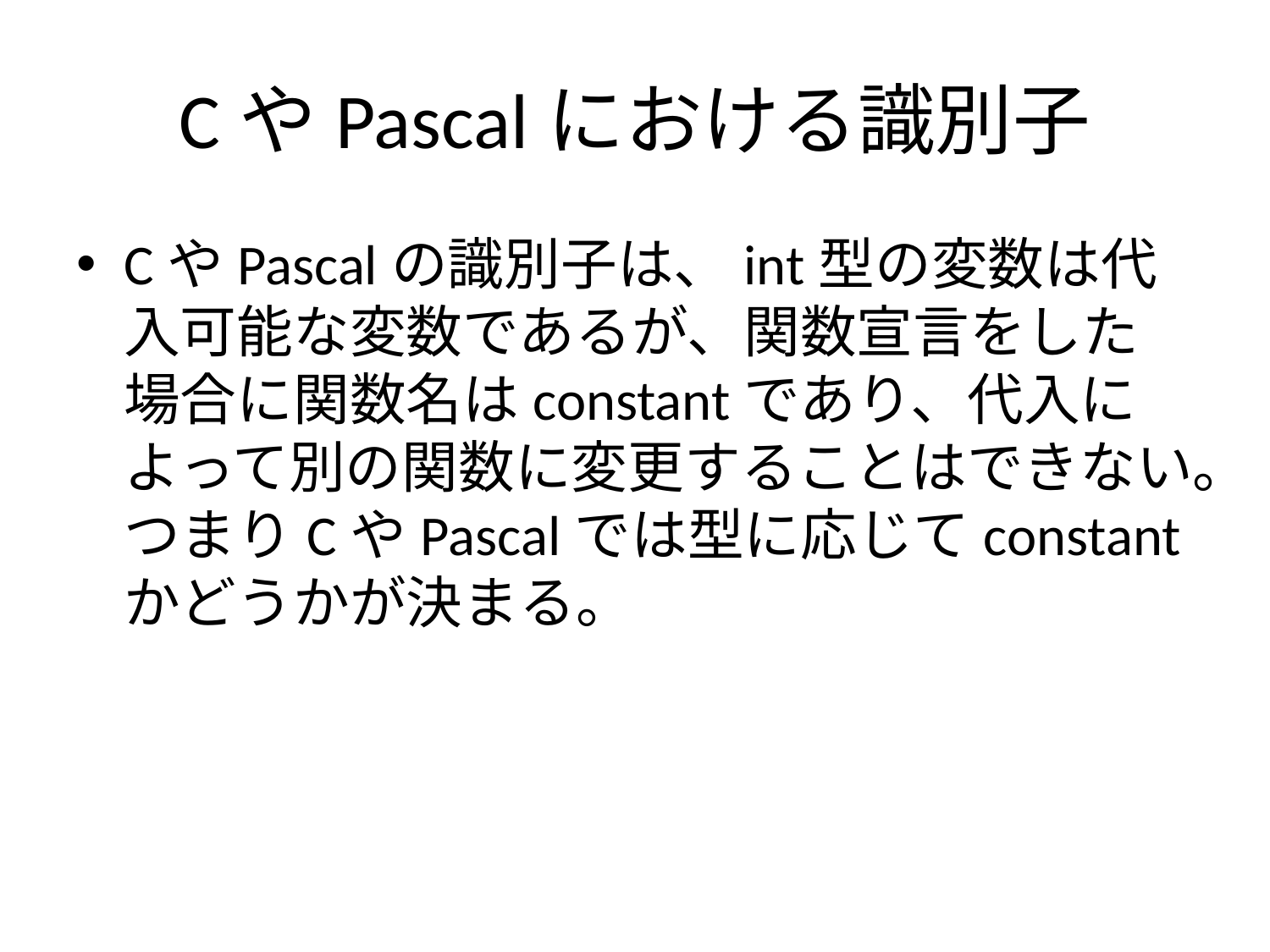

# CやPascalにおける識別子
CやPascalの識別子は、int型の変数は代入可能な変数であるが、関数宣言をした場合に関数名はconstantであり、代入によって別の関数に変更することはできない。つまりCやPascalでは型に応じてconstantかどうかが決まる。